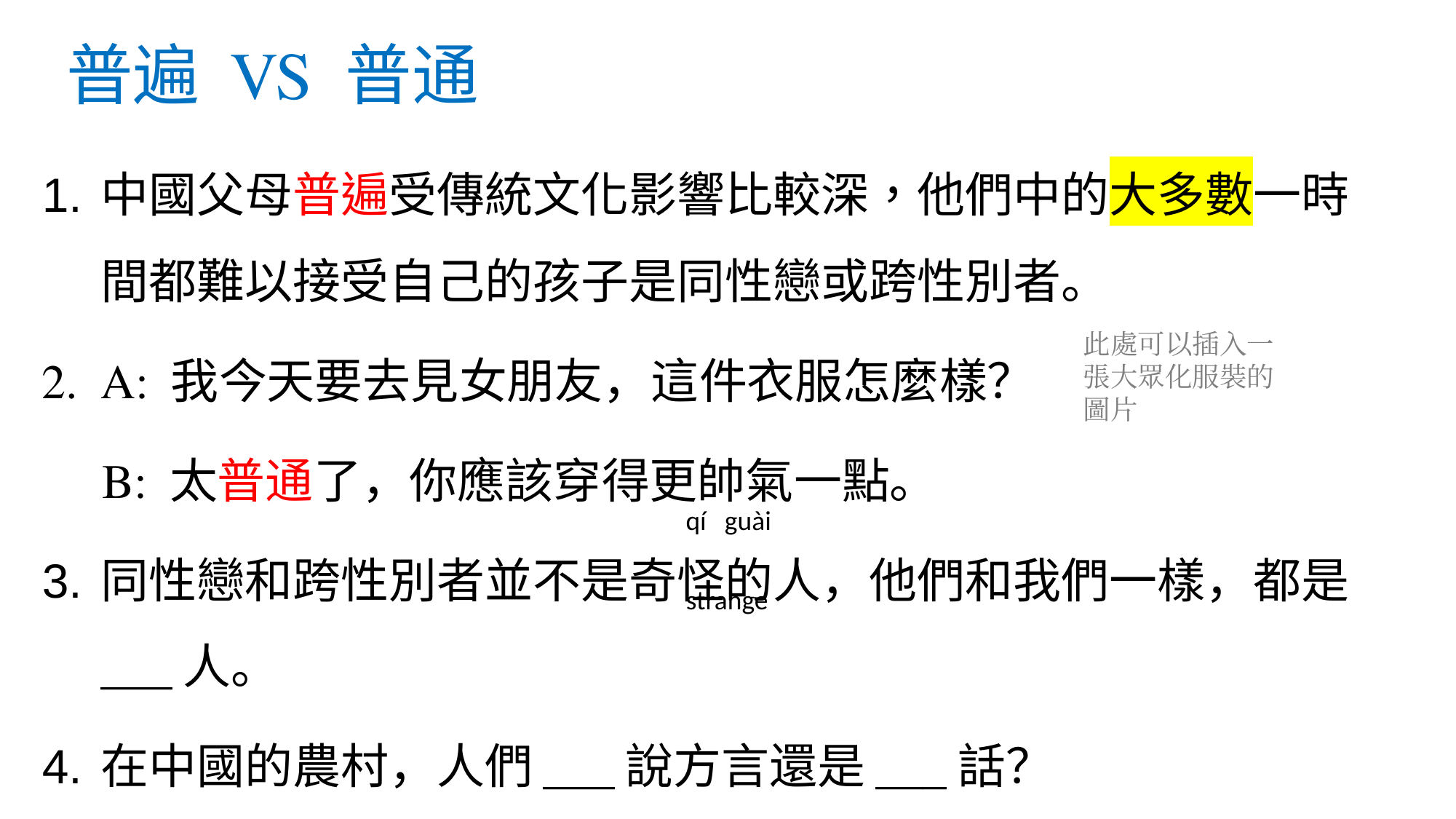

此处可以插入一张大众化服装的图片
# 普遍 VS 普通
中國父母普遍受傳統文化影響比較深，他們中的大多數一時間都難以接受自己的孩子是同性戀或跨性別者。
A: 我今天要去見女朋友，這件衣服怎麼樣？
     B: 太普通了，你應該穿得更帥氣一點。
同性戀和跨性別者並不是奇怪的人，他們和我們一樣，都是___人。
在中國的農村，人們___說方言還是___話？
此處可以插入一張大眾化服裝的圖片
qí   guài
strange